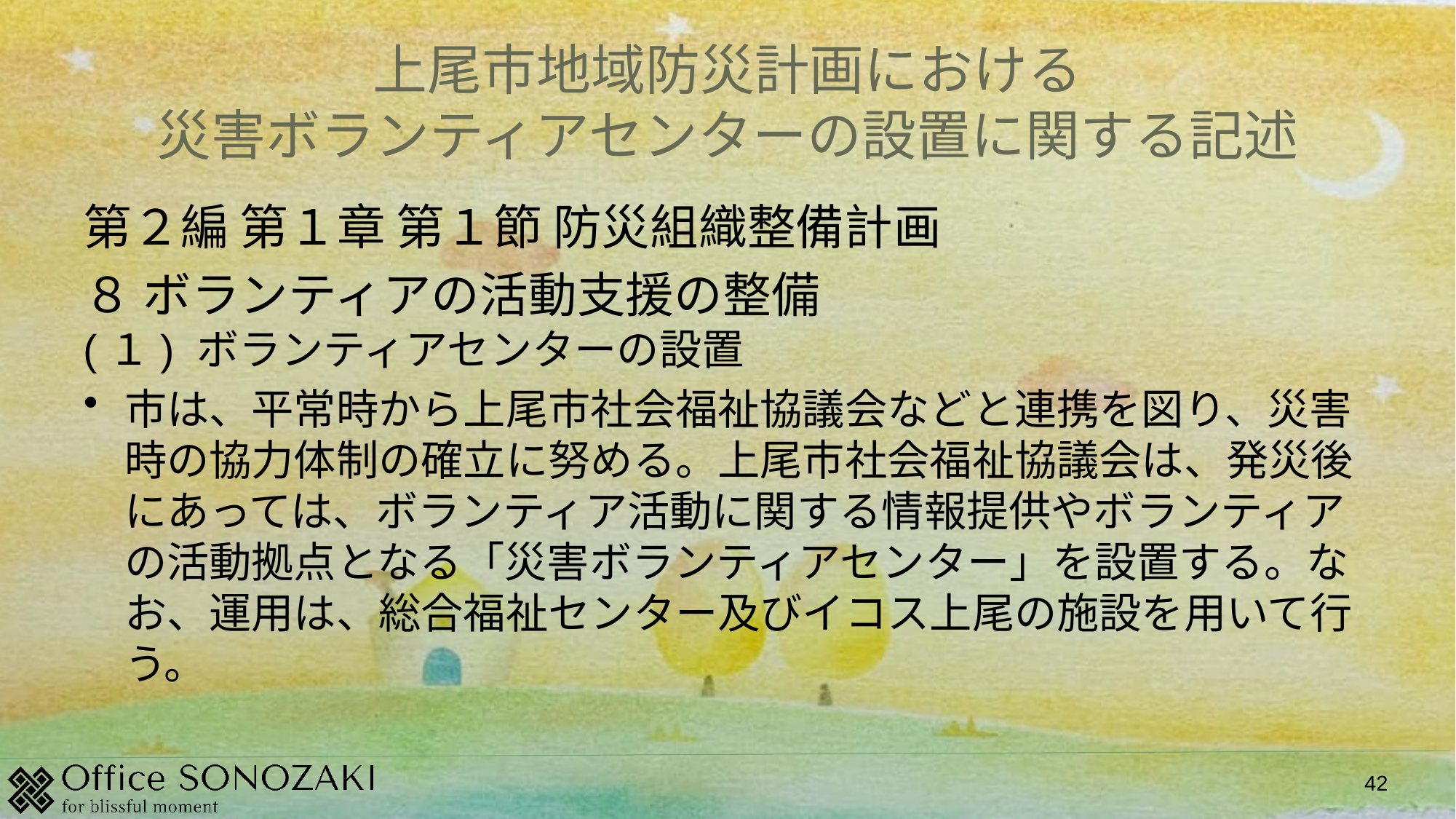

# 上尾市地域防災計画における 災害ボランティアセンターの設置に関する記述
第２編 第１章 第１節 防災組織整備計画
８ ボランティアの活動支援の整備
(１) ボランティアセンターの設置
市は、平常時から上尾市社会福祉協議会などと連携を図り、災害時の協力体制の確立に努める。上尾市社会福祉協議会は、発災後にあっては、ボランティア活動に関する情報提供やボランティアの活動拠点となる「災害ボランティアセンター」を設置する。なお、運用は、総合福祉センター及びイコス上尾の施設を用いて行う。
42